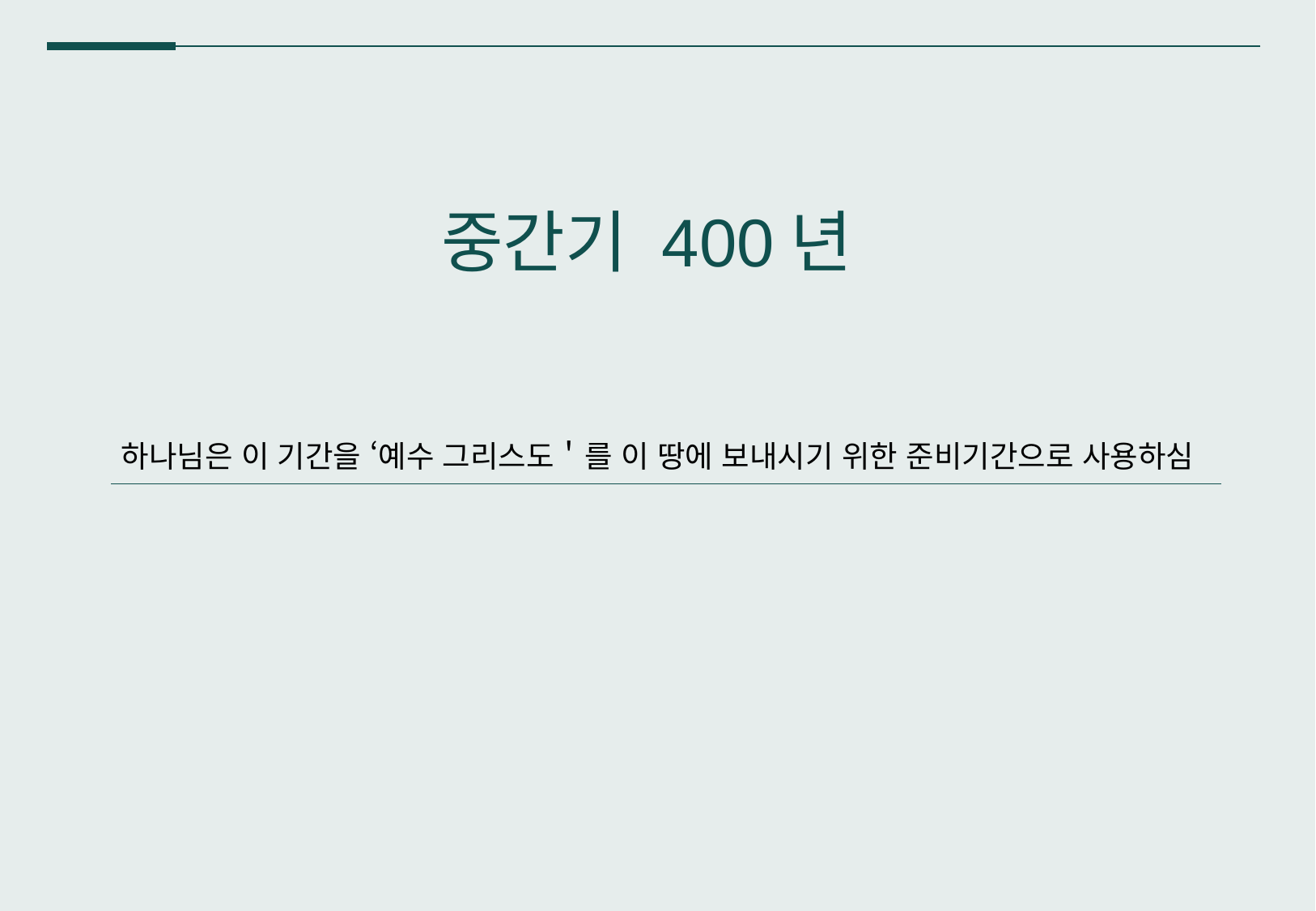

하나님은 이 기간을 ‘예수 그리스도＇를 이 땅에 보내시기 위한 준비기간으로 사용하심
중간기 400년